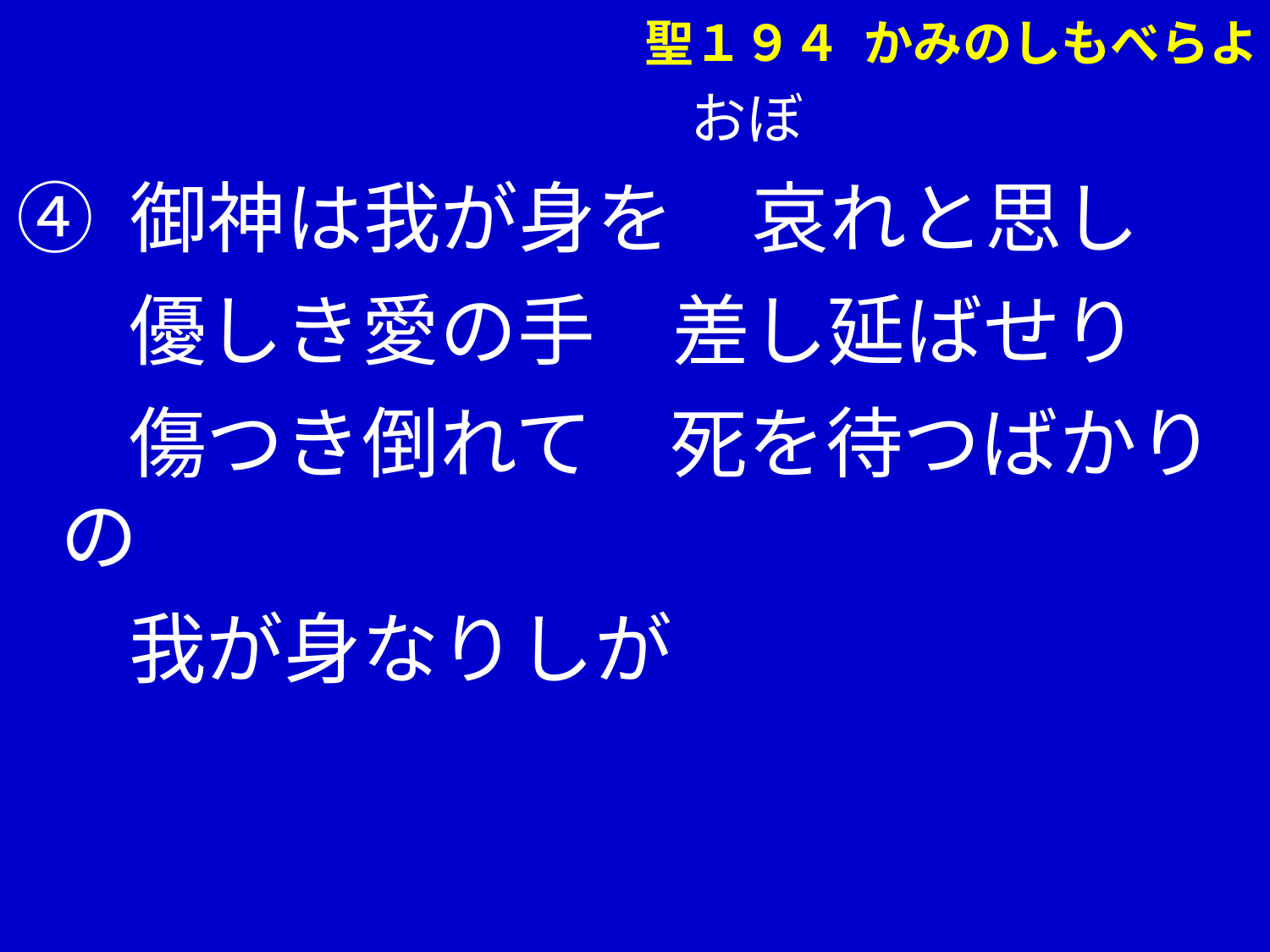

聖１９４  かみのしもべらよ
                                                    おぼ
④ 御神は我が身を　哀れと思し
　  優しき愛の手　差し延ばせり
　  傷つき倒れて　死を待つばかりの
　  我が身なりしが